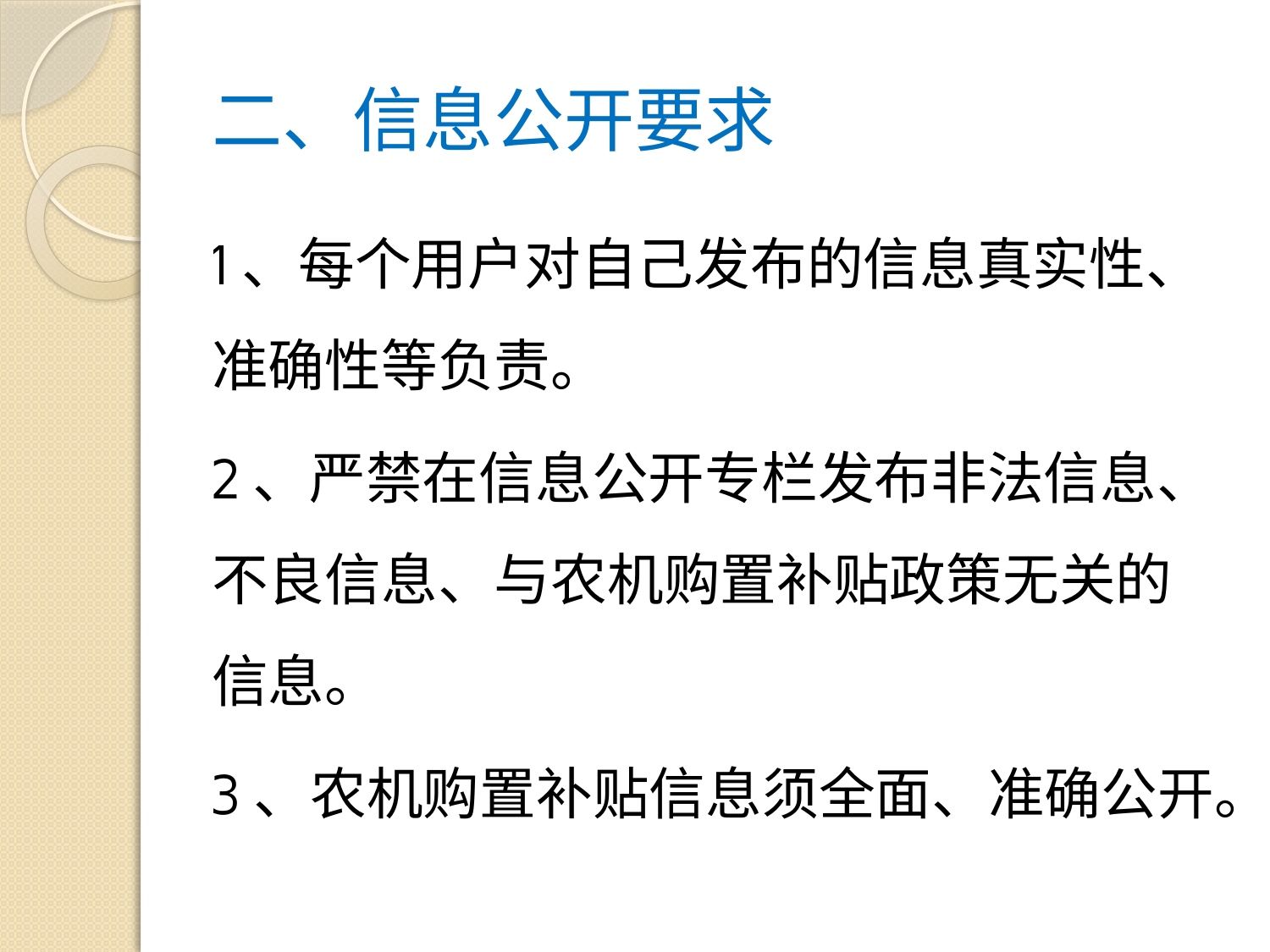

# 二、信息公开要求
1、每个用户对自己发布的信息真实性、准确性等负责。
2、严禁在信息公开专栏发布非法信息、不良信息、与农机购置补贴政策无关的信息。
3、农机购置补贴信息须全面、准确公开。